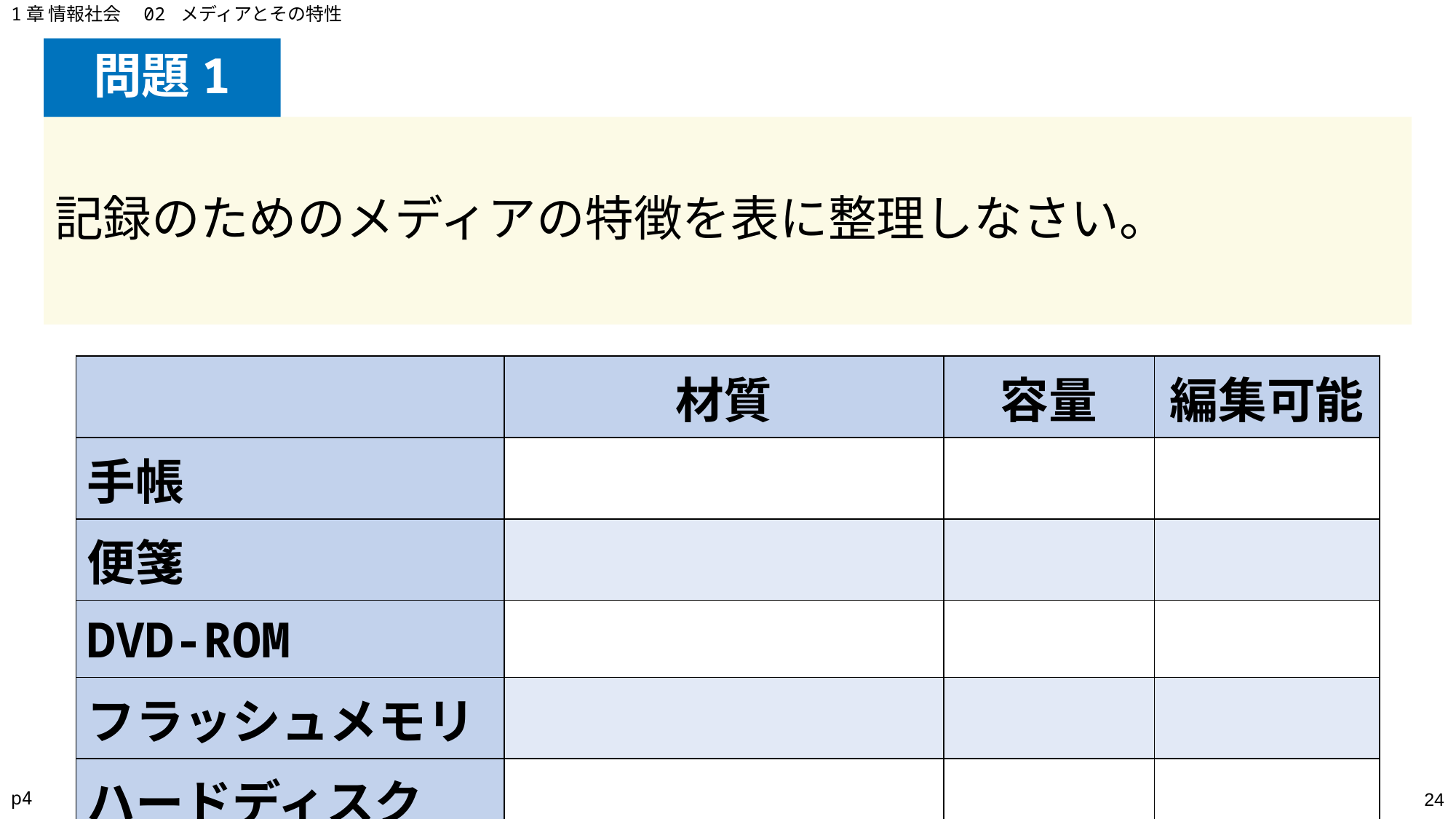

1章 情報社会　02 メディアとその特性
# 問題1
記録のためのメディアの特徴を表に整理しなさい。
|  | 材質 | 容量 | 編集可能 |
| --- | --- | --- | --- |
| 手帳 |  |  |  |
| 便箋 |  |  |  |
| DVD-ROM |  |  |  |
| フラッシュメモリ |  |  |  |
| ハードディスク |  |  |  |
p4
24